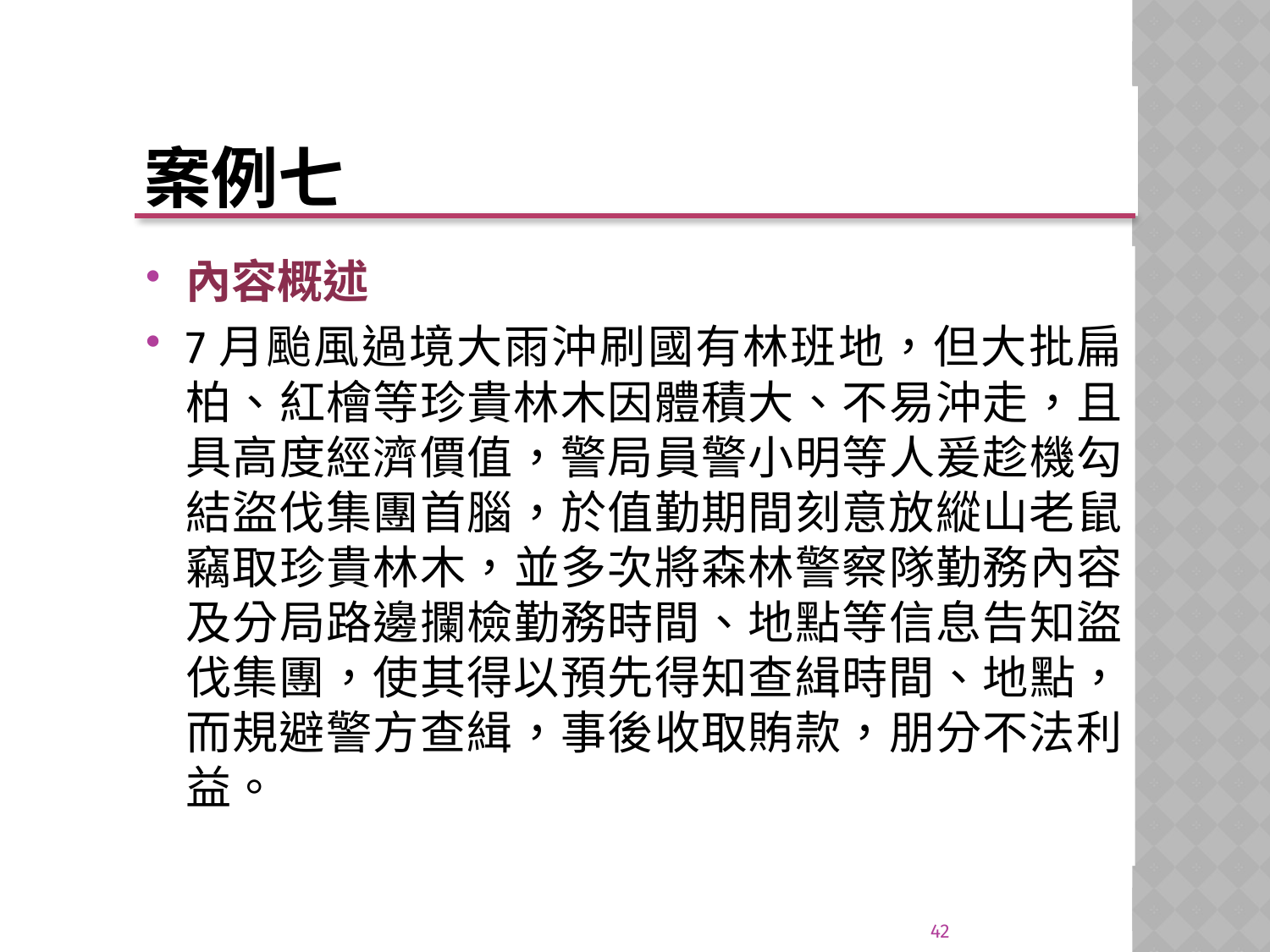

# 案例七
內容概述
7月颱風過境大雨沖刷國有林班地，但大批扁柏、紅檜等珍貴林木因體積大、不易沖走，且具高度經濟價值，警局員警小明等人爰趁機勾結盜伐集團首腦，於值勤期間刻意放縱山老鼠竊取珍貴林木，並多次將森林警察隊勤務內容及分局路邊攔檢勤務時間、地點等信息告知盜伐集團，使其得以預先得知查緝時間、地點，而規避警方查緝，事後收取賄款，朋分不法利益。
42